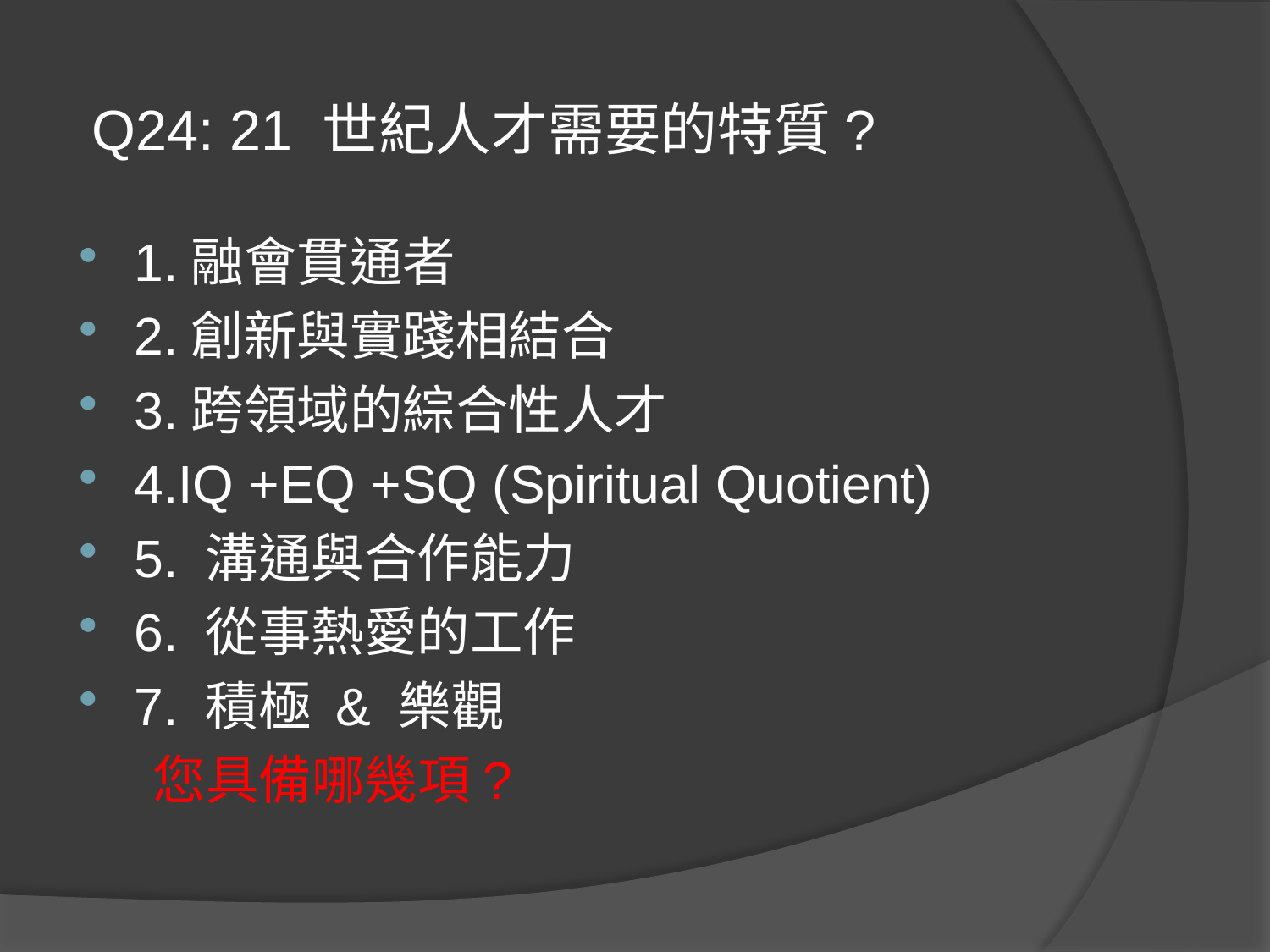

# Q24: 21 世紀人才需要的特質?
1.融會貫通者
2.創新與實踐相結合
3.跨領域的綜合性人才
4.IQ +EQ +SQ (Spiritual Quotient)
5. 溝通與合作能力
6. 從事熱愛的工作
7. 積極 & 樂觀
     您具備哪幾項?